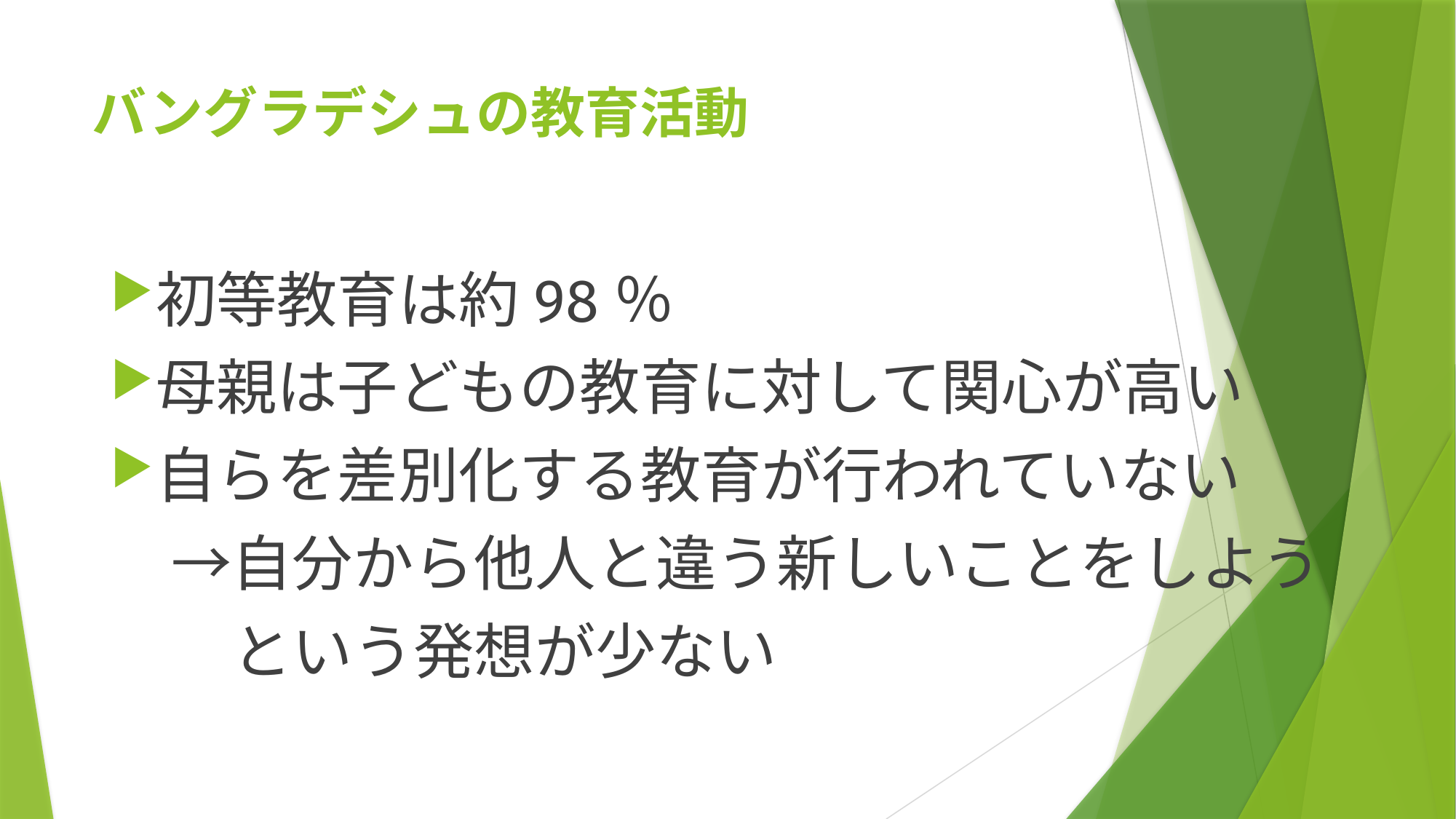

# バングラデシュの教育活動
初等教育は約98％
母親は子どもの教育に対して関心が高い
自らを差別化する教育が行われていない
　→自分から他人と違う新しいことをしよう
　　という発想が少ない